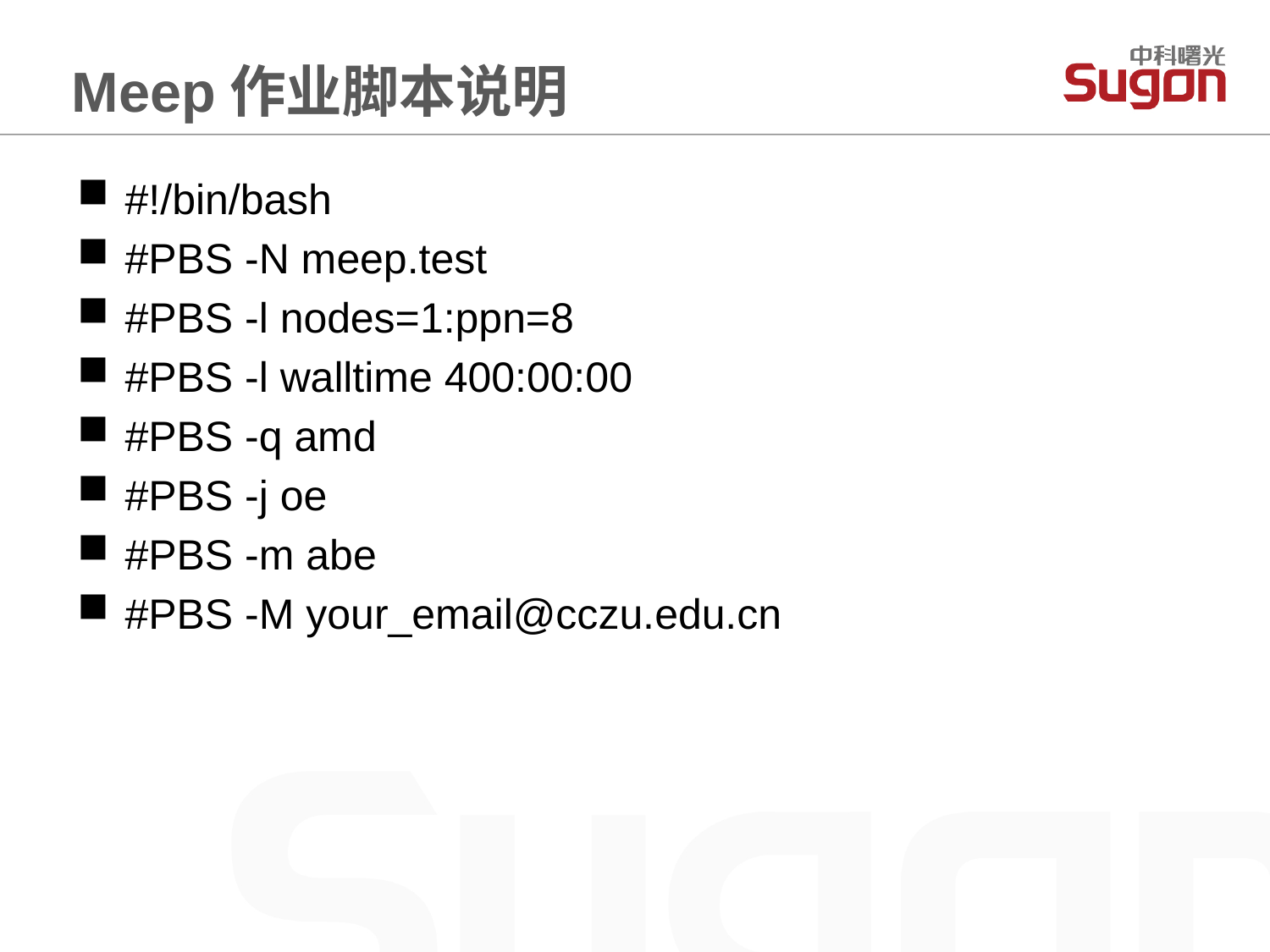

Meep作业脚本说明
#!/bin/bash
#PBS -N meep.test
#PBS -l nodes=1:ppn=8
#PBS -l walltime 400:00:00
#PBS -q amd
#PBS -j oe
#PBS -m abe
#PBS -M your_email@cczu.edu.cn